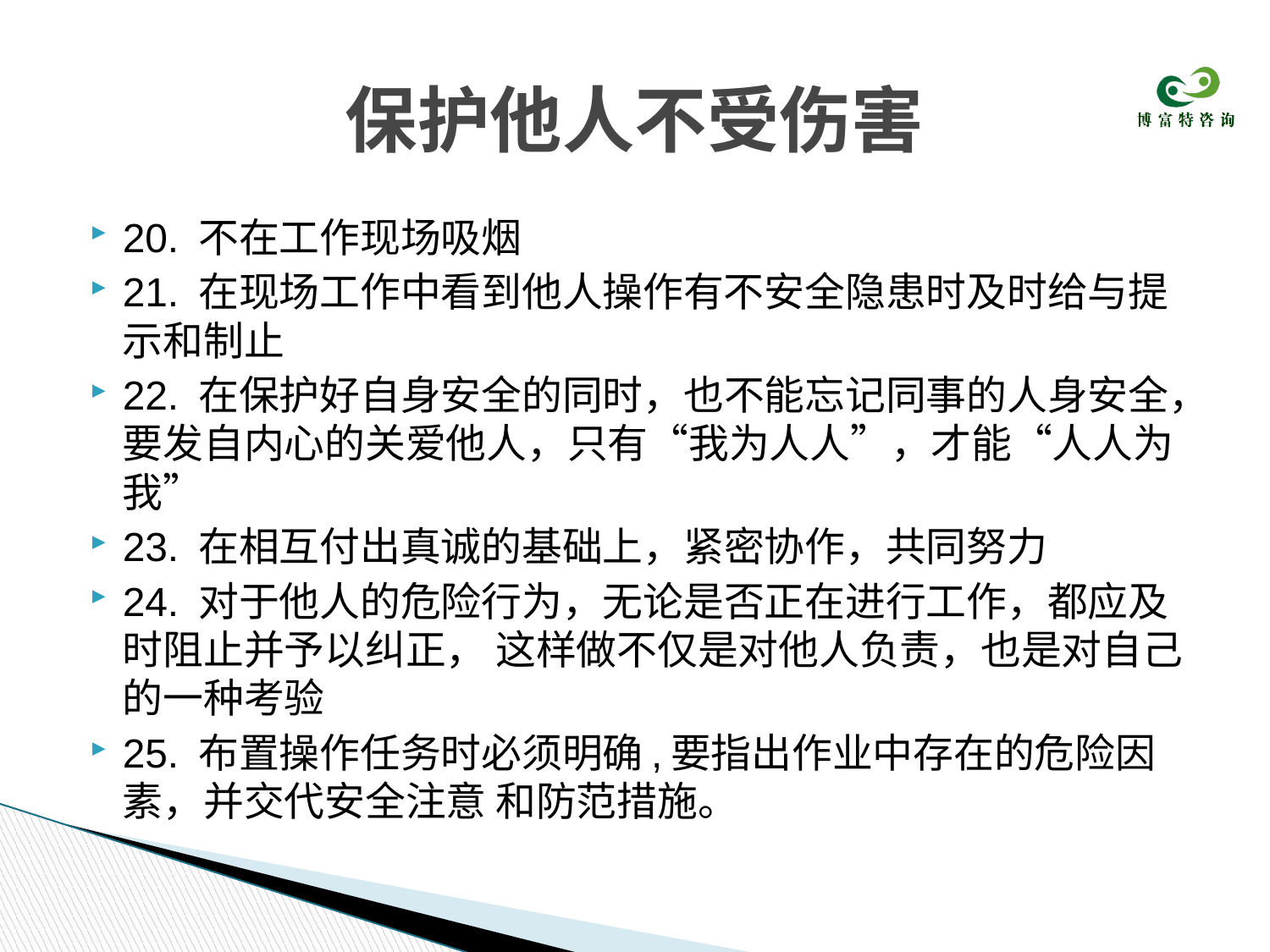

# 保护他人不受伤害
20. 不在工作现场吸烟
21. 在现场工作中看到他人操作有不安全隐患时及时给与提示和制止
22. 在保护好自身安全的同时，也不能忘记同事的人身安全，要发自内心的关爱他人，只有“我为人人”，才能“人人为我”
23. 在相互付出真诚的基础上，紧密协作，共同努力
24. 对于他人的危险行为，无论是否正在进行工作，都应及时阻止并予以纠正， 这样做不仅是对他人负责，也是对自己的一种考验
25. 布置操作任务时必须明确,要指出作业中存在的危险因素，并交代安全注意 和防范措施。